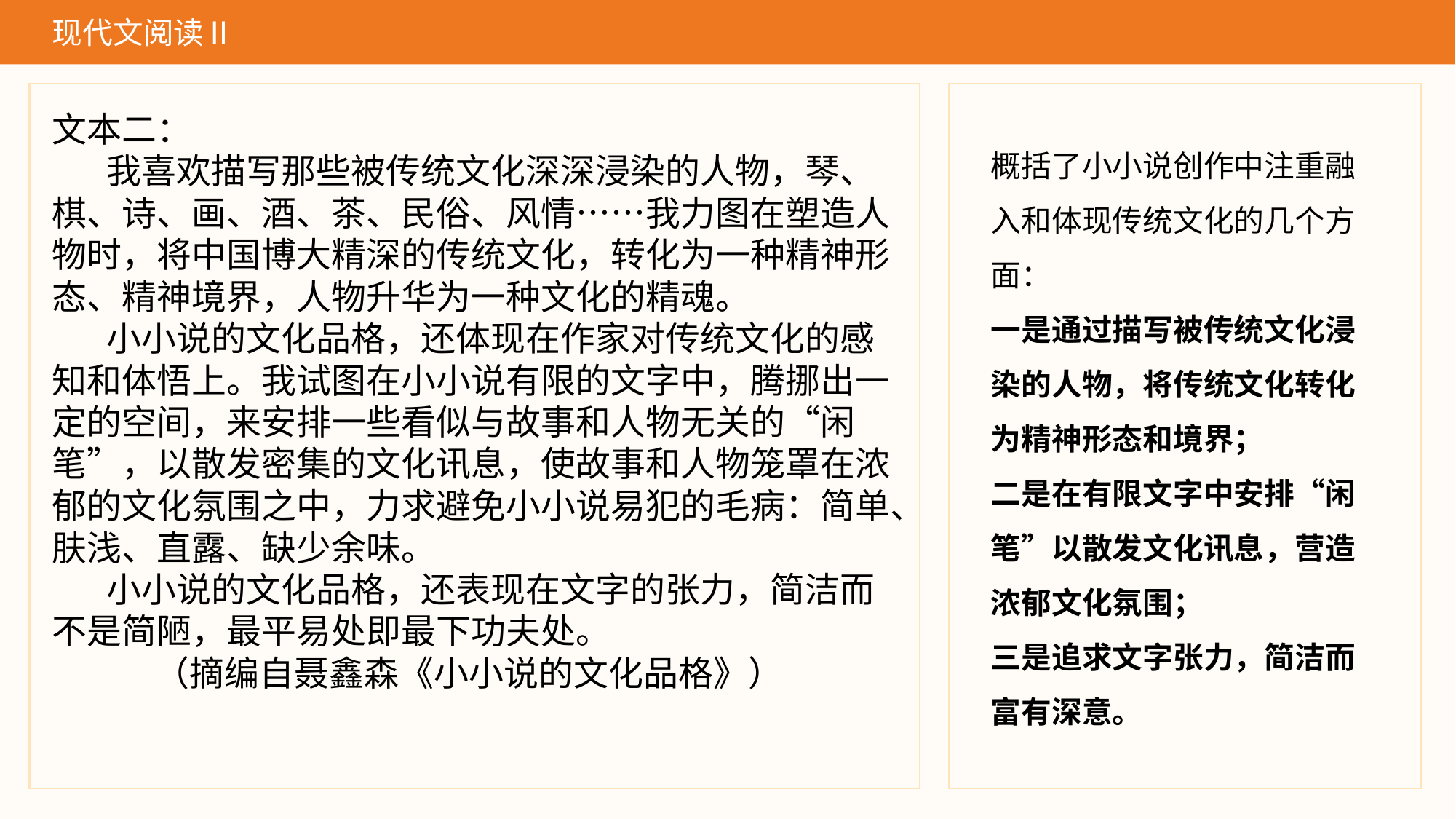

现代文阅读Ⅱ

文本二：
我喜欢描写那些被传统文化深深浸染的人物，琴、棋、诗、画、酒、茶、民俗、风情……我力图在塑造人物时，将中国博大精深的传统文化，转化为一种精神形态、精神境界，人物升华为一种文化的精魂。
小小说的文化品格，还体现在作家对传统文化的感知和体悟上。我试图在小小说有限的文字中，腾挪出一定的空间，来安排一些看似与故事和人物无关的“闲笔”，以散发密集的文化讯息，使故事和人物笼罩在浓郁的文化氛围之中，力求避免小小说易犯的毛病：简单、肤浅、直露、缺少余味。
小小说的文化品格，还表现在文字的张力，简洁而不是简陋，最平易处即最下功夫处。
            （摘编自聂鑫森《小小说的文化品格》）
概括了小小说创作中注重融入和体现传统文化的几个方面：
一是通过描写被传统文化浸染的人物，将传统文化转化为精神形态和境界；
二是在有限文字中安排“闲笔”以散发文化讯息，营造浓郁文化氛围；
三是追求文字张力，简洁而富有深意。